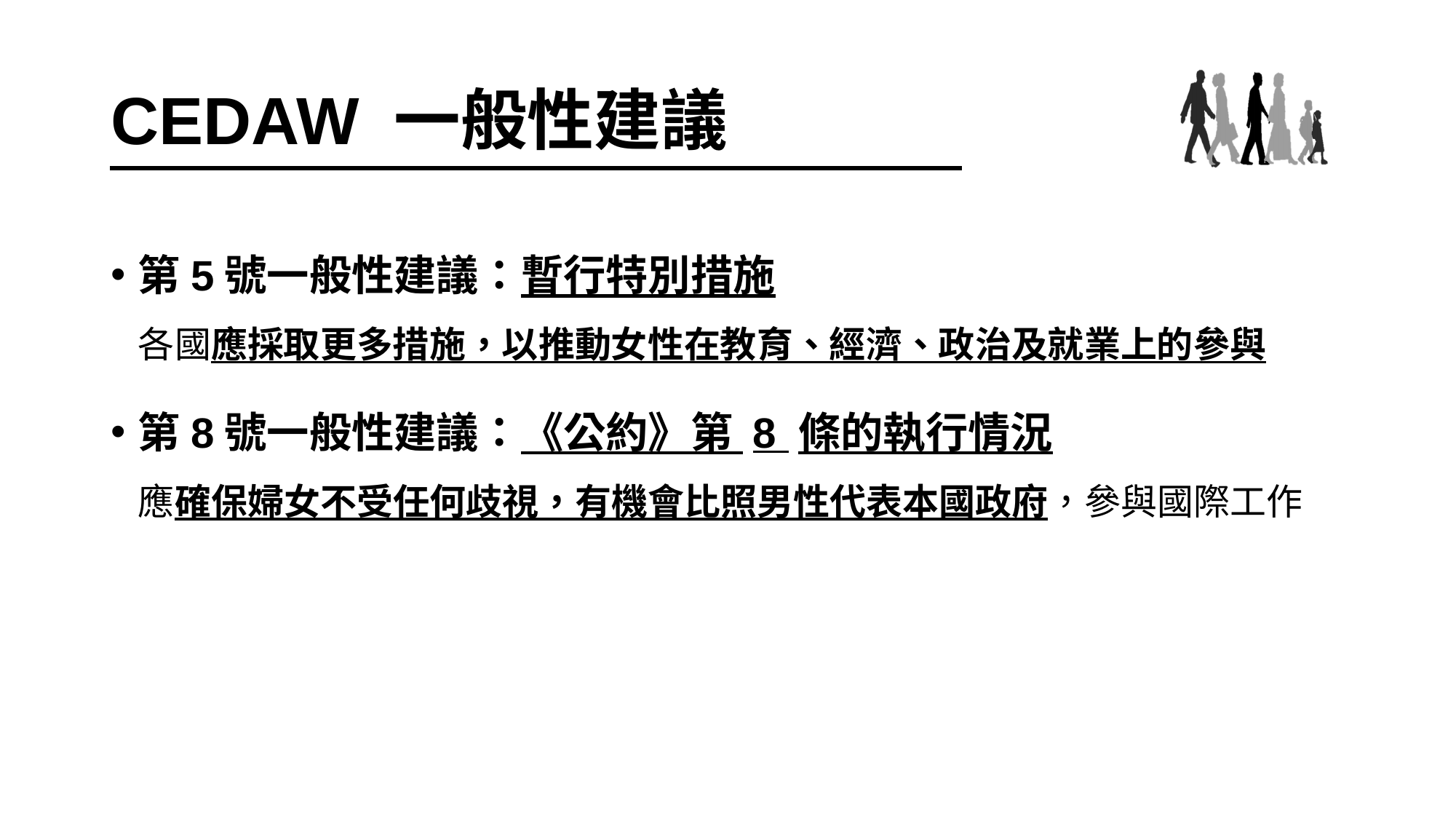

# CEDAW 一般性建議
第5號一般性建議：暫行特別措施
各國應採取更多措施，以推動女性在教育、經濟、政治及就業上的參與
第8號一般性建議：《公約》第 8 條的執行情況
應確保婦女不受任何歧視，有機會比照男性代表本國政府，參與國際工作